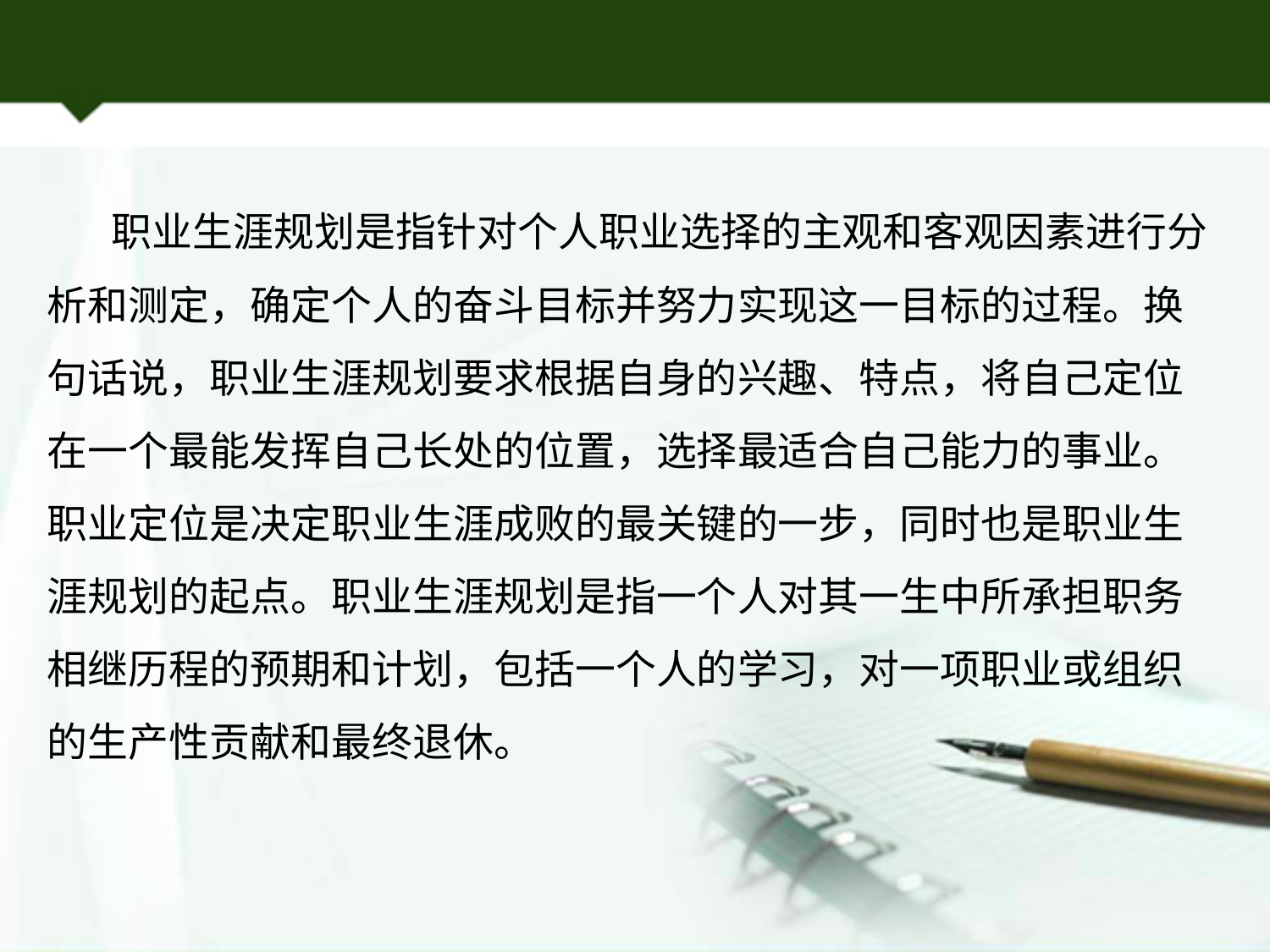

职业生涯规划是指针对个人职业选择的主观和客观因素进行分析和测定，确定个人的奋斗目标并努力实现这一目标的过程。换句话说，职业生涯规划要求根据自身的兴趣、特点，将自己定位在一个最能发挥自己长处的位置，选择最适合自己能力的事业。职业定位是决定职业生涯成败的最关键的一步，同时也是职业生涯规划的起点。职业生涯规划是指一个人对其一生中所承担职务相继历程的预期和计划，包括一个人的学习，对一项职业或组织的生产性贡献和最终退休。